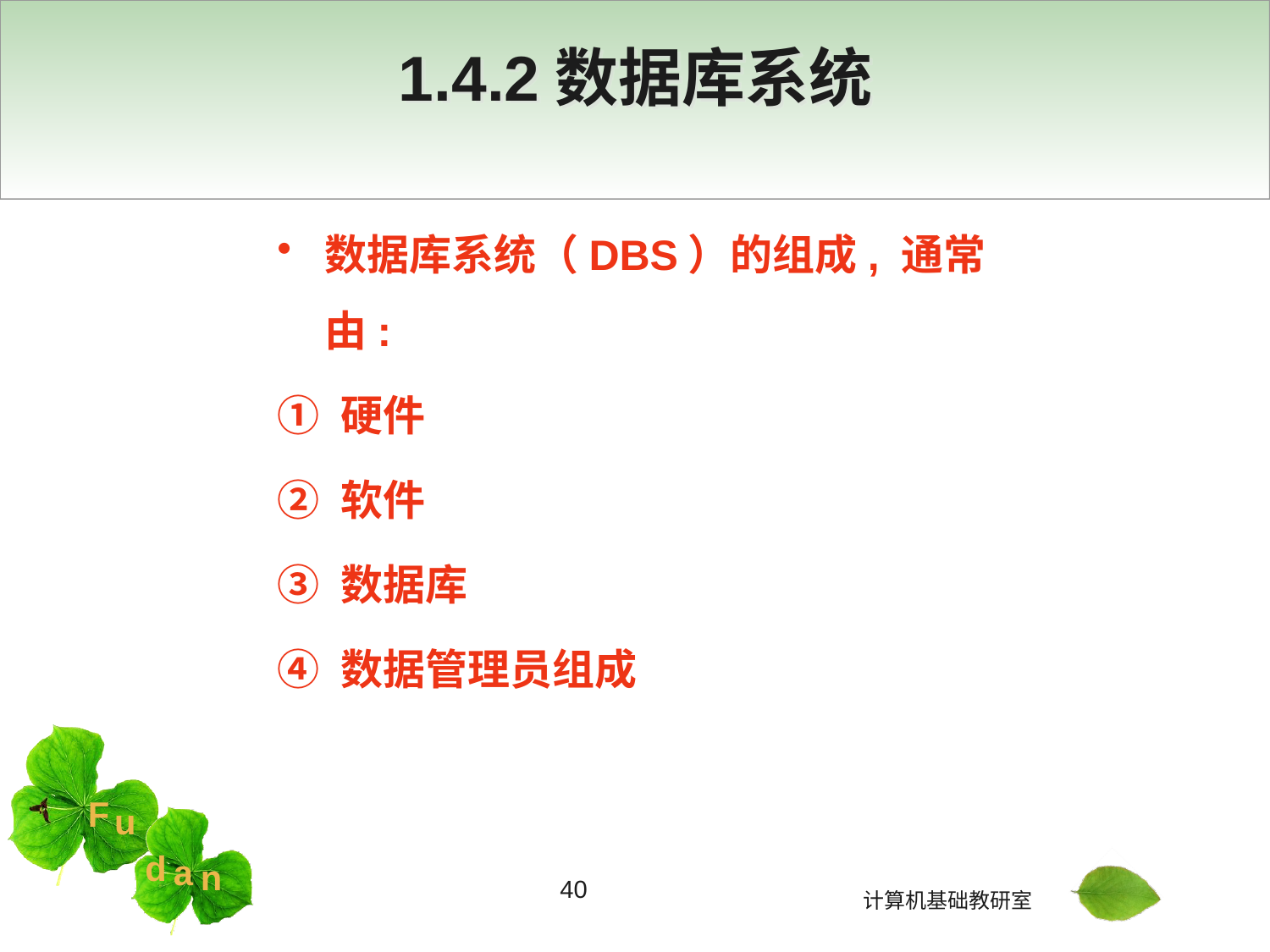

# 1.4.2数据库系统
数据库系统（DBS）的组成, 通常由:
硬件
软件
数据库
数据管理员组成

40